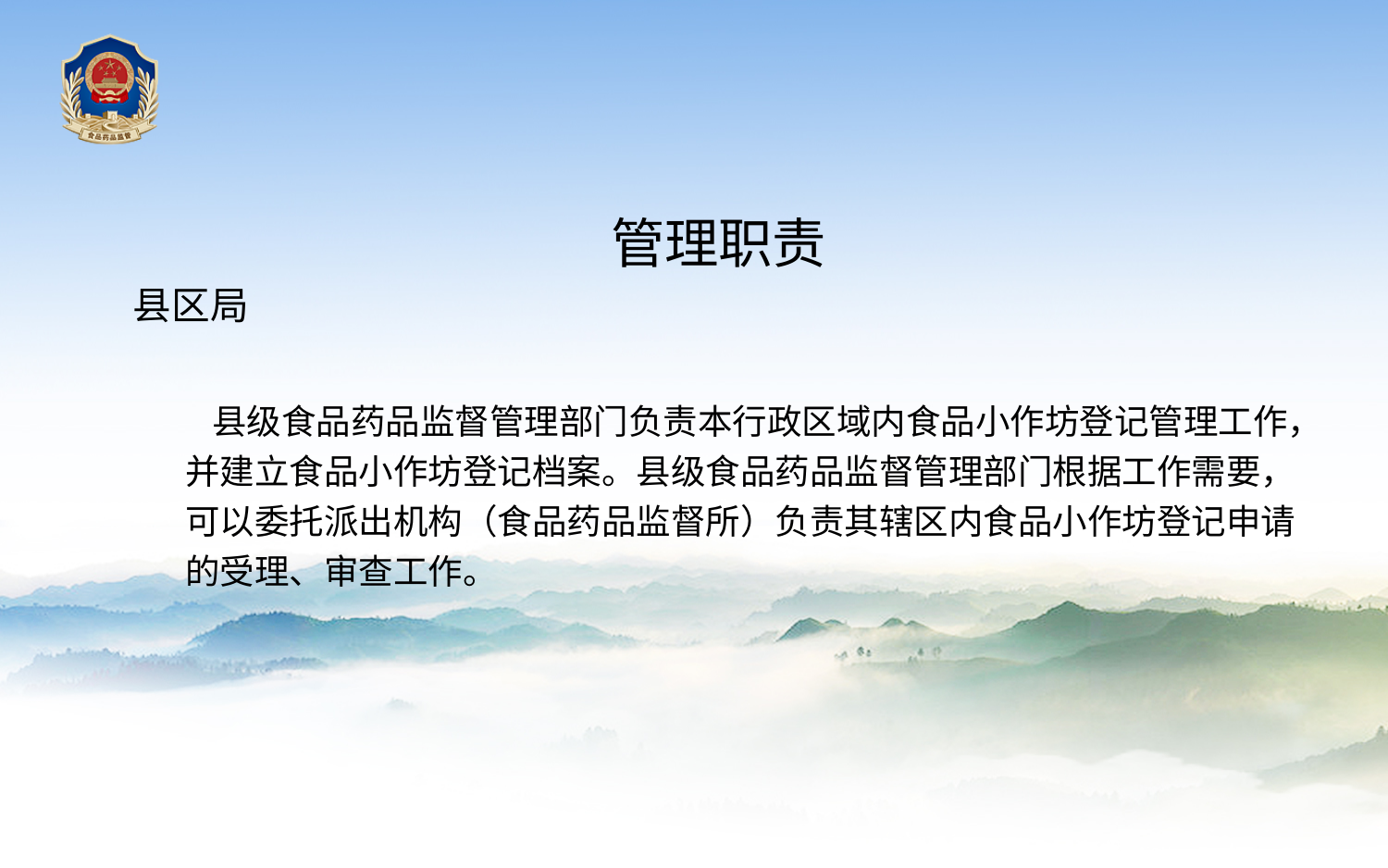

管理职责
县区局

         县级食品药品监督管理部门负责本行政区域内食品小作坊登记管理工作，并建立食品小作坊登记档案。县级食品药品监督管理部门根据工作需要，可以委托派出机构（食品药品监督所）负责其辖区内食品小作坊登记申请的受理、审查工作。